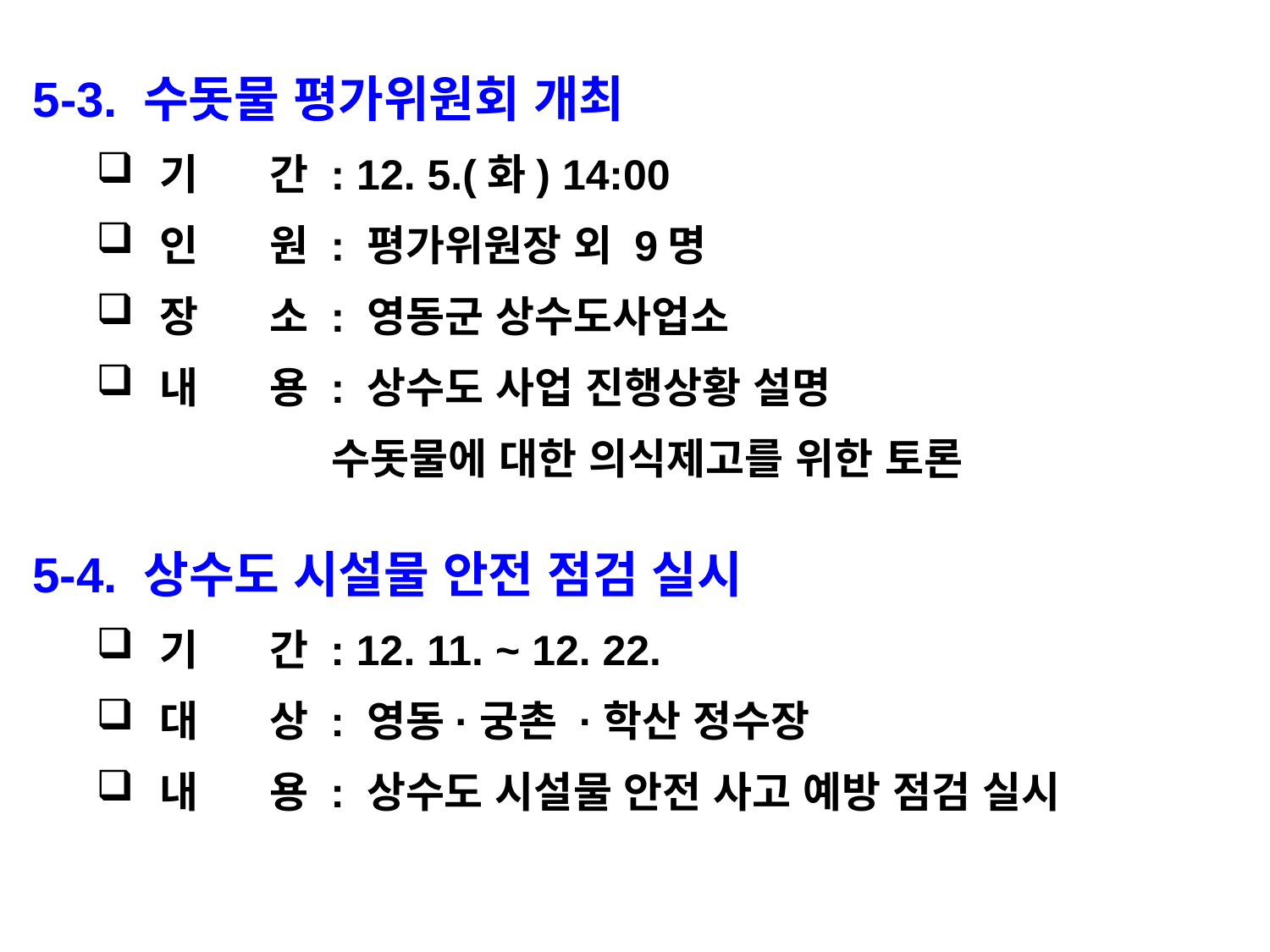

5-3. 수돗물 평가위원회 개최
기      간 : 12. 5.(화) 14:00
인      원 : 평가위원장 외 9명
장      소 : 영동군 상수도사업소
내      용 : 상수도 사업 진행상황 설명
                   수돗물에 대한 의식제고를 위한 토론
5-4. 상수도 시설물 안전 점검 실시
기      간 : 12. 11. ~ 12. 22.
대      상 : 영동·궁촌 ·학산 정수장
내      용 : 상수도 시설물 안전 사고 예방 점검 실시